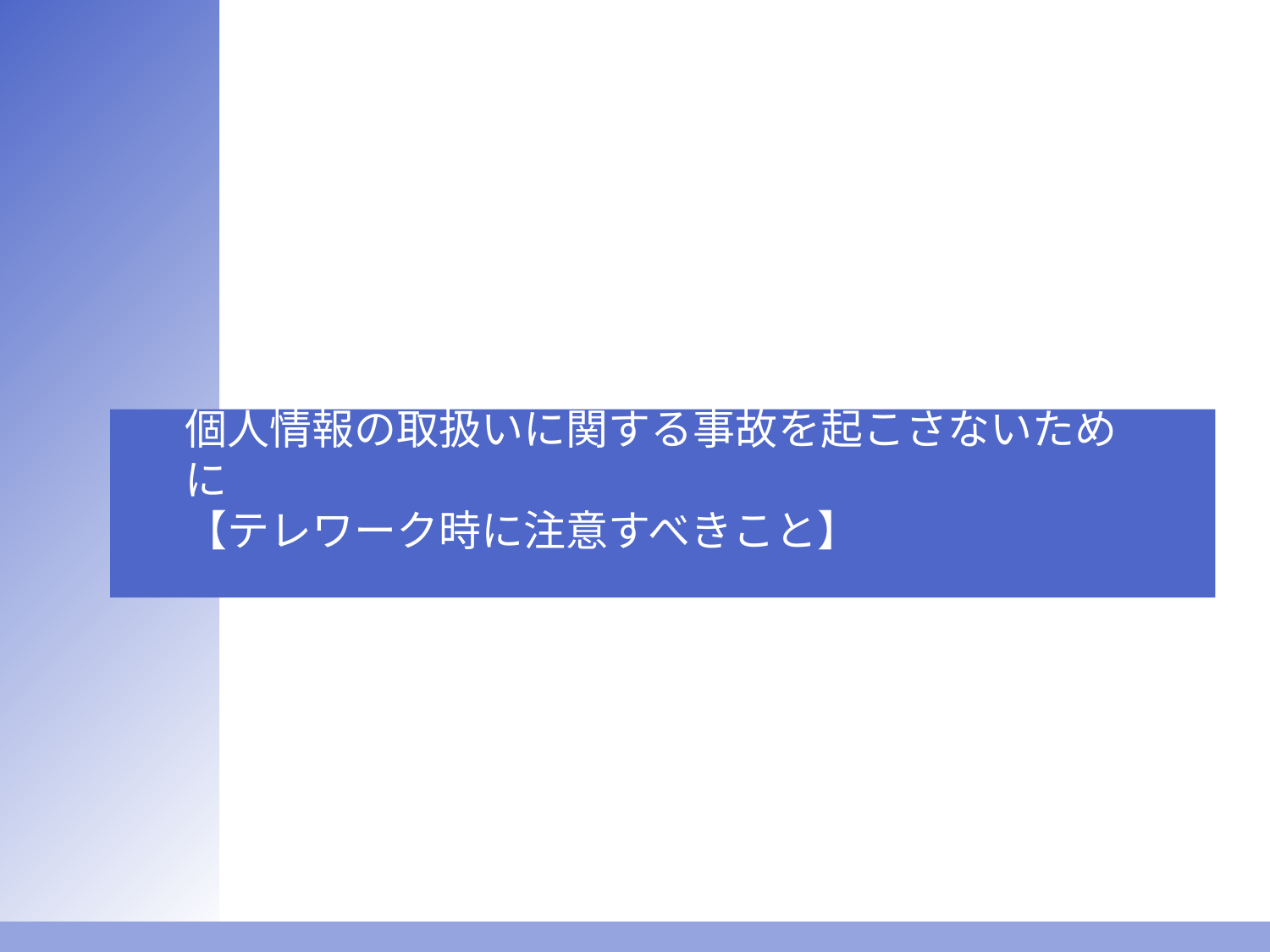

# 個人情報の取扱いに関する事故を起こさないために 【テレワーク時に注意すべきこと】